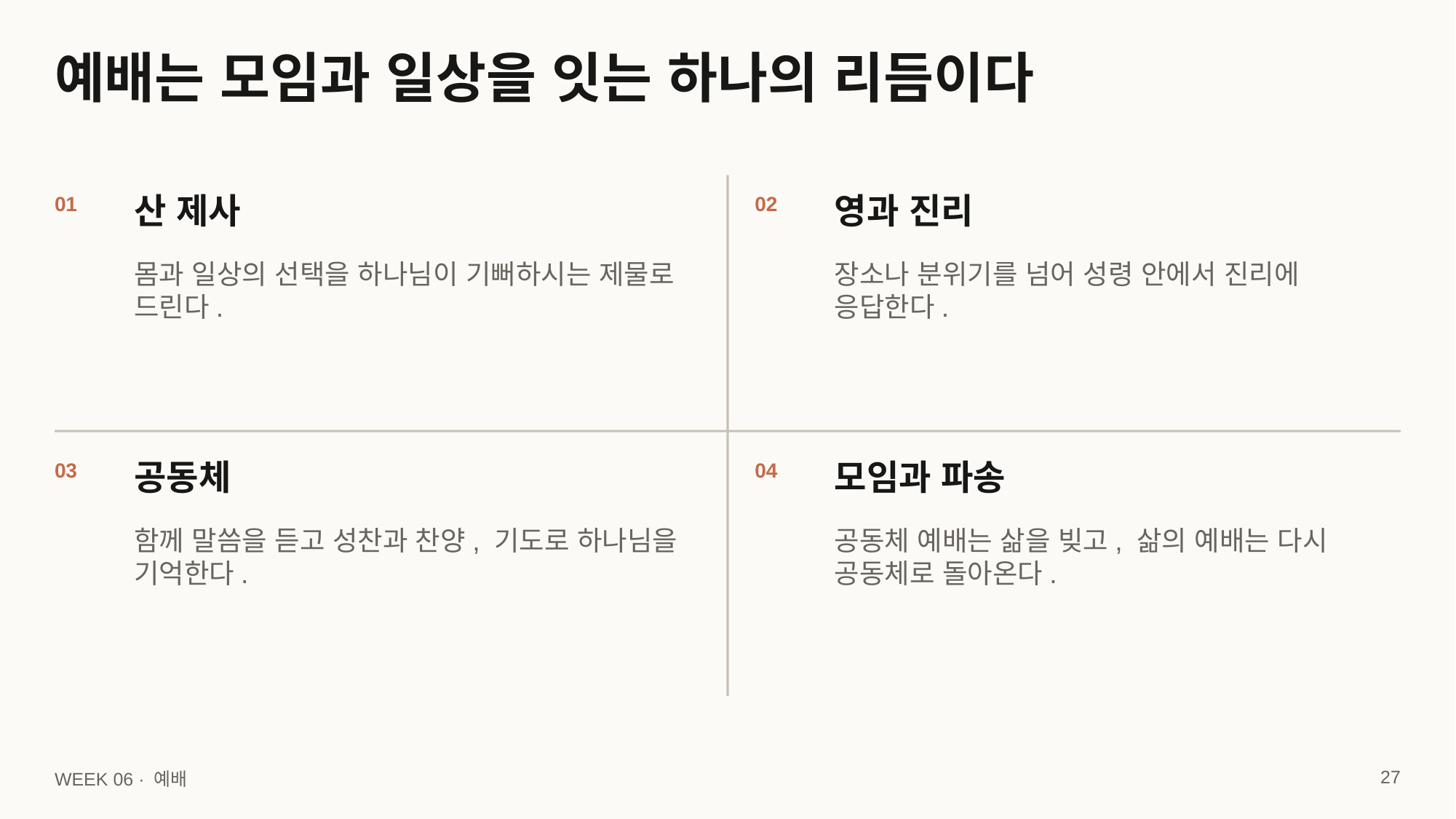

예배는 모임과 일상을 잇는 하나의 리듬이다

산 제사
영과 진리
01
02
몸과 일상의 선택을 하나님이 기뻐하시는 제물로 드린다.
장소나 분위기를 넘어 성령 안에서 진리에 응답한다.

공동체
모임과 파송
03
04
함께 말씀을 듣고 성찬과 찬양, 기도로 하나님을 기억한다.
공동체 예배는 삶을 빚고, 삶의 예배는 다시 공동체로 돌아온다.
27
WEEK 06 · 예배